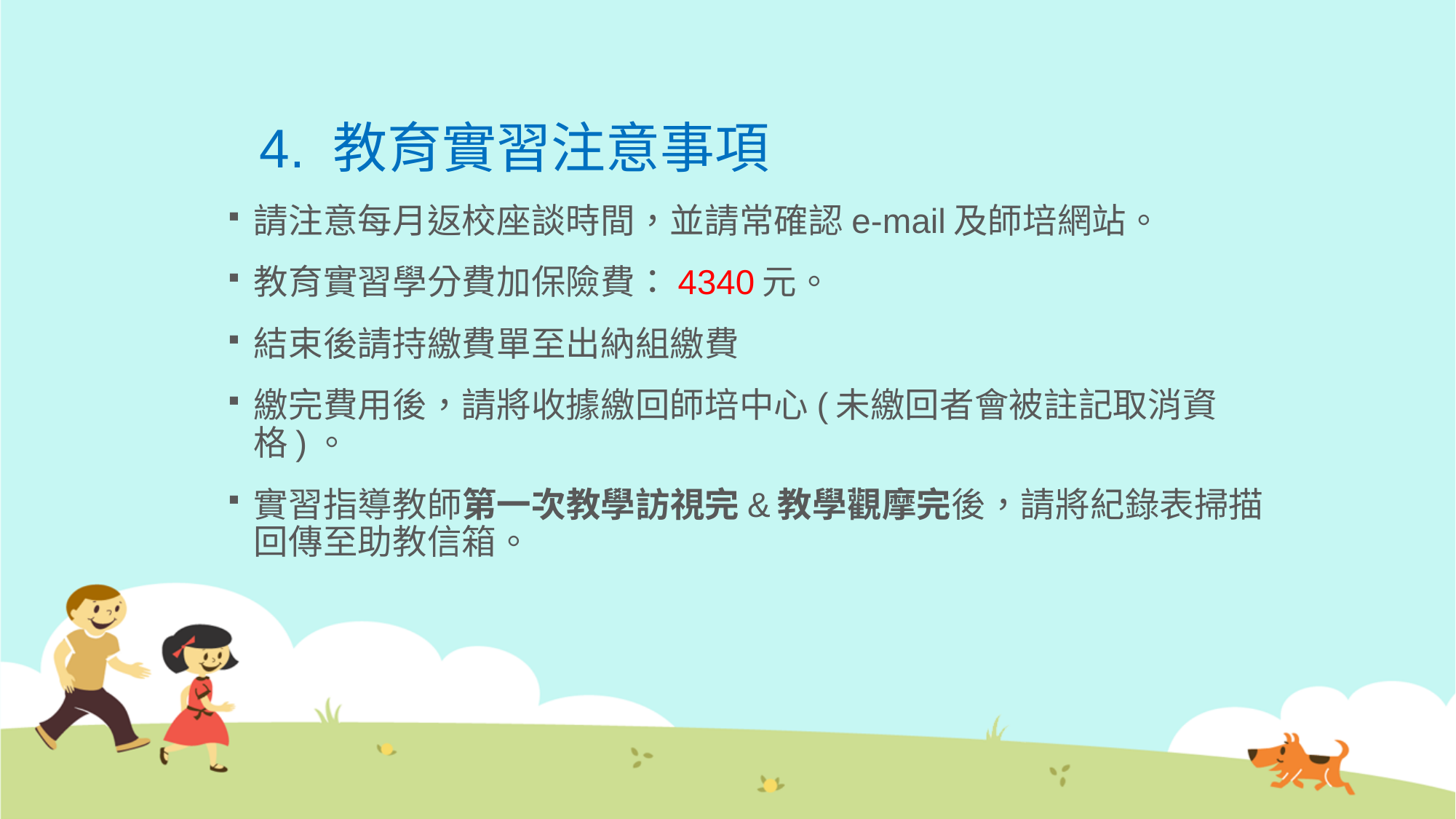

# 4. 教育實習注意事項
請注意每月返校座談時間，並請常確認e-mail及師培網站。
教育實習學分費加保險費：4340元。
結束後請持繳費單至出納組繳費
繳完費用後，請將收據繳回師培中心(未繳回者會被註記取消資格)。
實習指導教師第一次教學訪視完&教學觀摩完後，請將紀錄表掃描回傳至助教信箱。